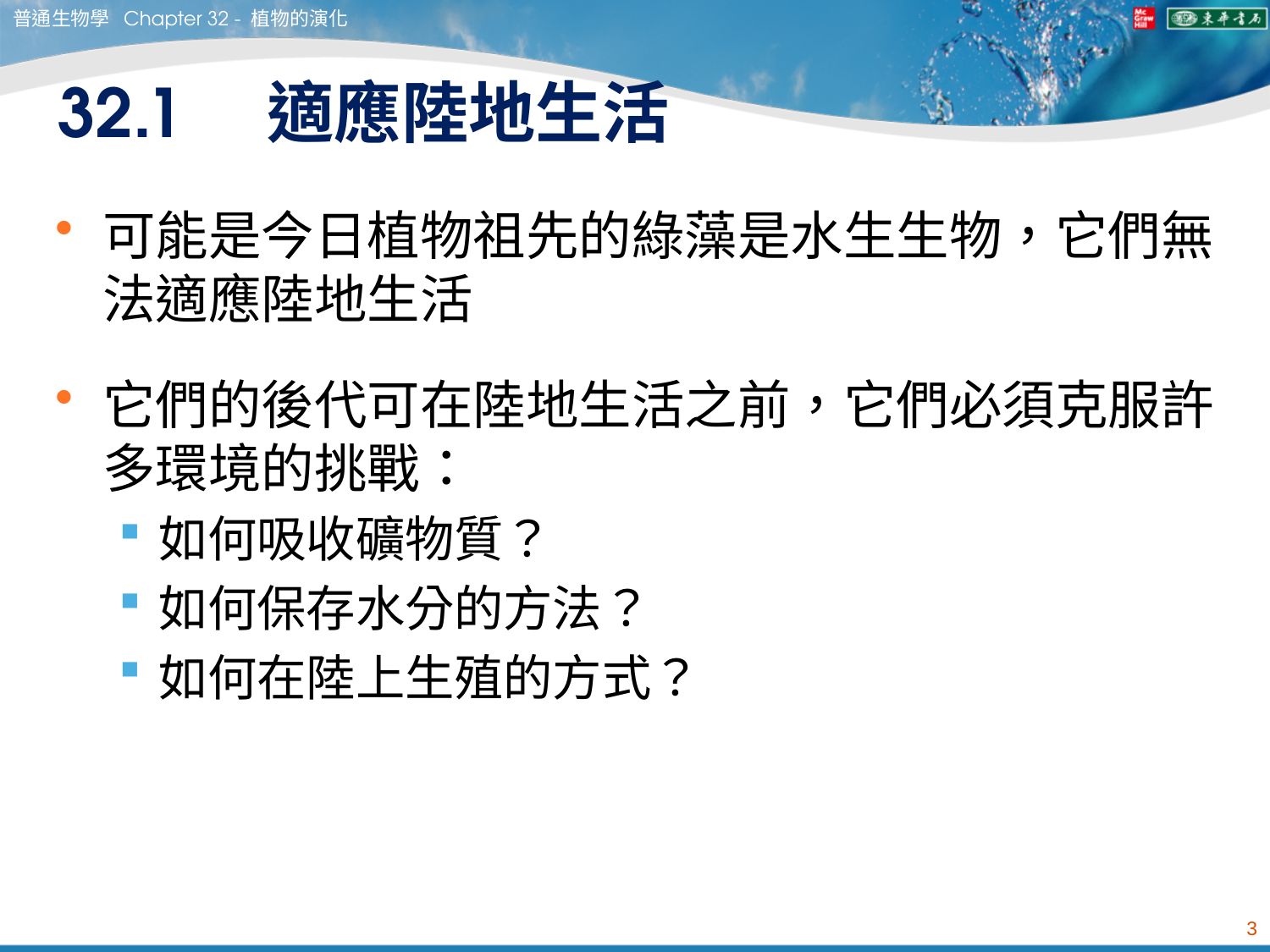

普通生物學  Chapter 32 - 植物的演化
# 32.1　適應陸地生活
可能是今日植物祖先的綠藻是水生生物，它們無法適應陸地生活
它們的後代可在陸地生活之前，它們必須克服許多環境的挑戰：
如何吸收礦物質？
如何保存水分的方法？
如何在陸上生殖的方式？
3